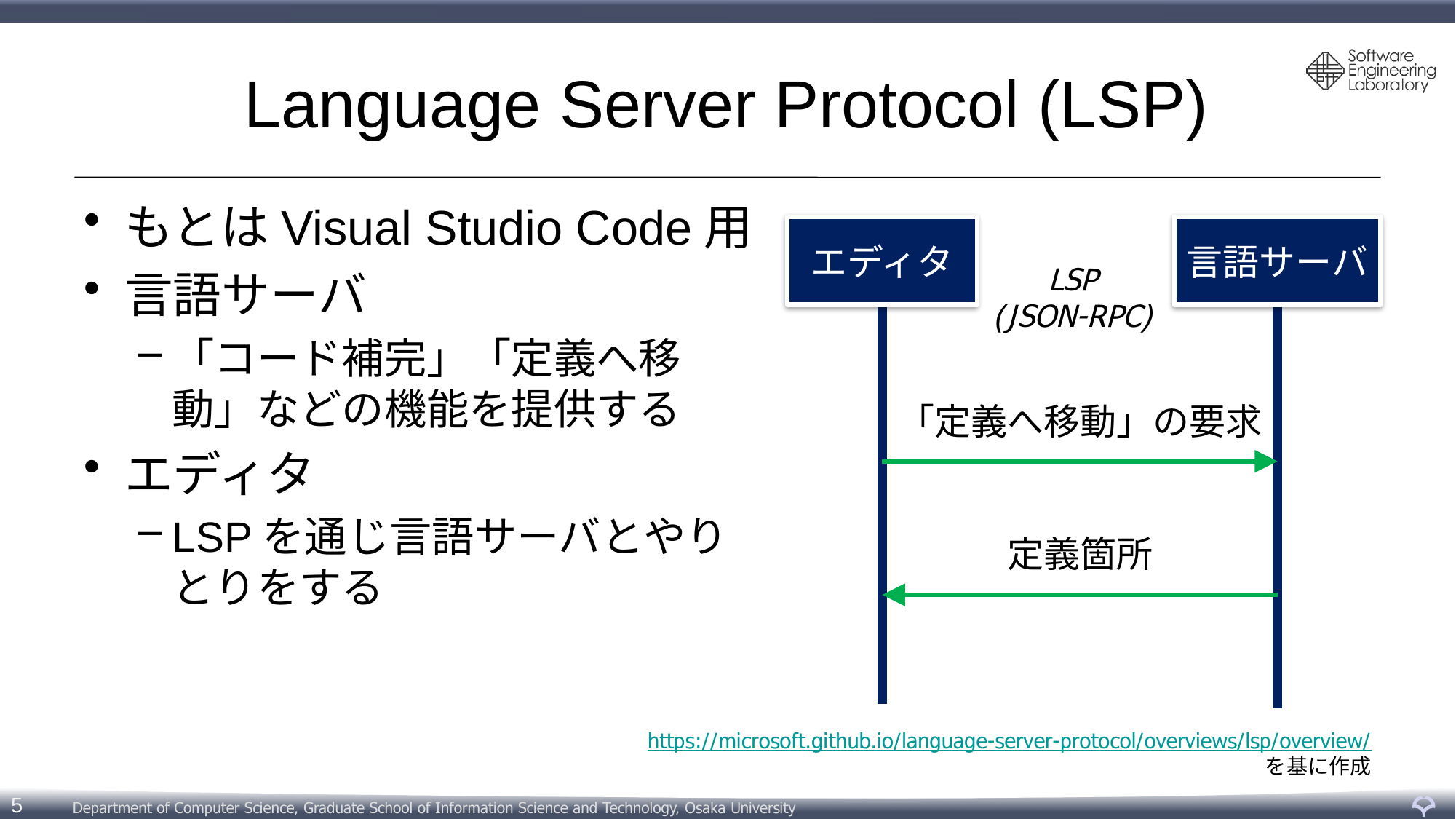

# Language Server Protocol (LSP)
もとはVisual Studio Code用
言語サーバ
「コード補完」「定義へ移動」などの機能を提供する
エディタ
LSPを通じ言語サーバとやりとりをする
エディタ
言語サーバ
LSP
(JSON-RPC)
「定義へ移動」の要求
定義箇所
https://microsoft.github.io/language-server-protocol/overviews/lsp/overview/
を基に作成
5